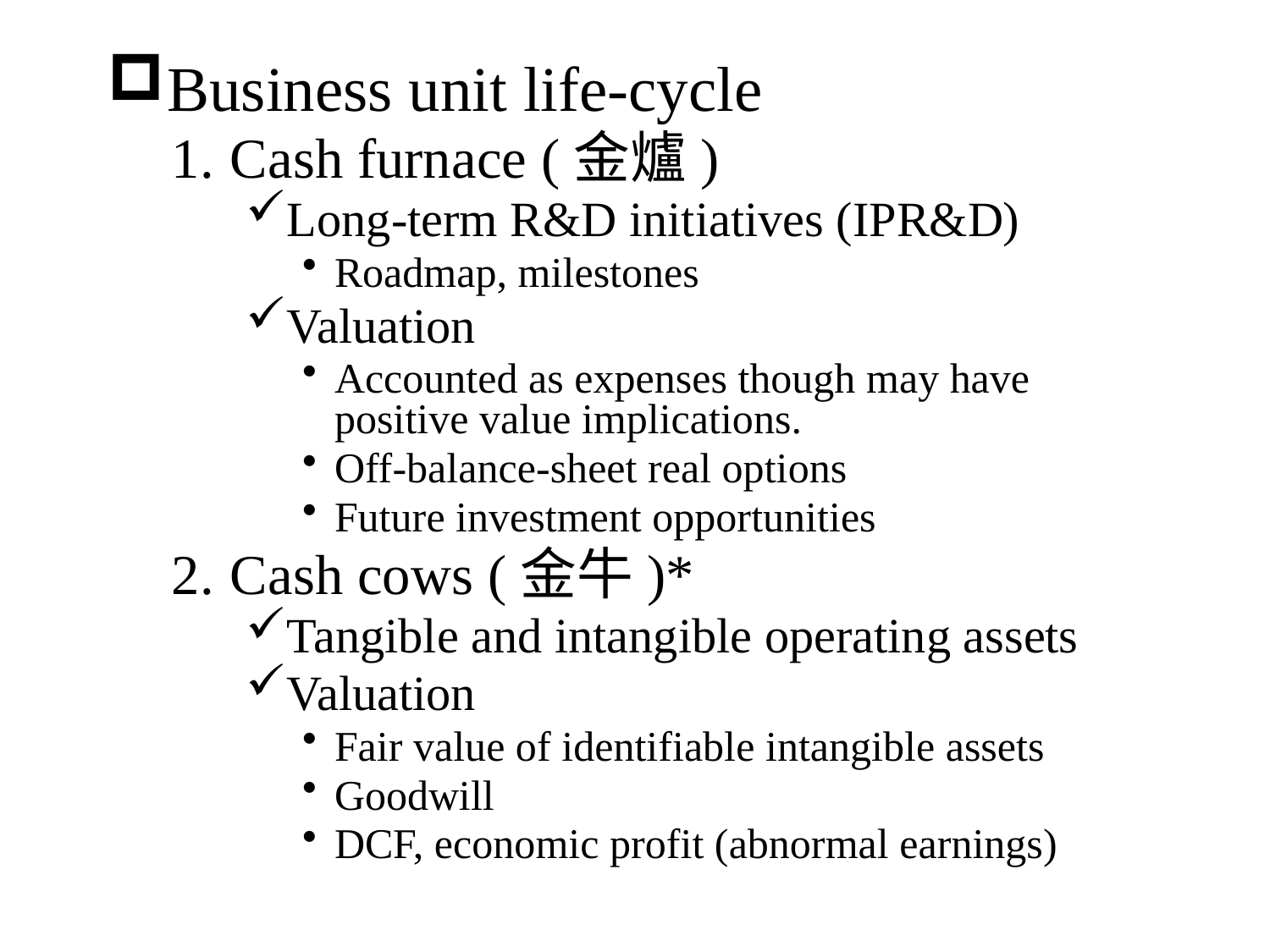

Business unit life-cycle
Cash furnace (金爐)
Long-term R&D initiatives (IPR&D)
Roadmap, milestones
Valuation
Accounted as expenses though may have positive value implications.
Off-balance-sheet real options
Future investment opportunities
Cash cows (金牛)*
Tangible and intangible operating assets
Valuation
Fair value of identifiable intangible assets
Goodwill
DCF, economic profit (abnormal earnings)